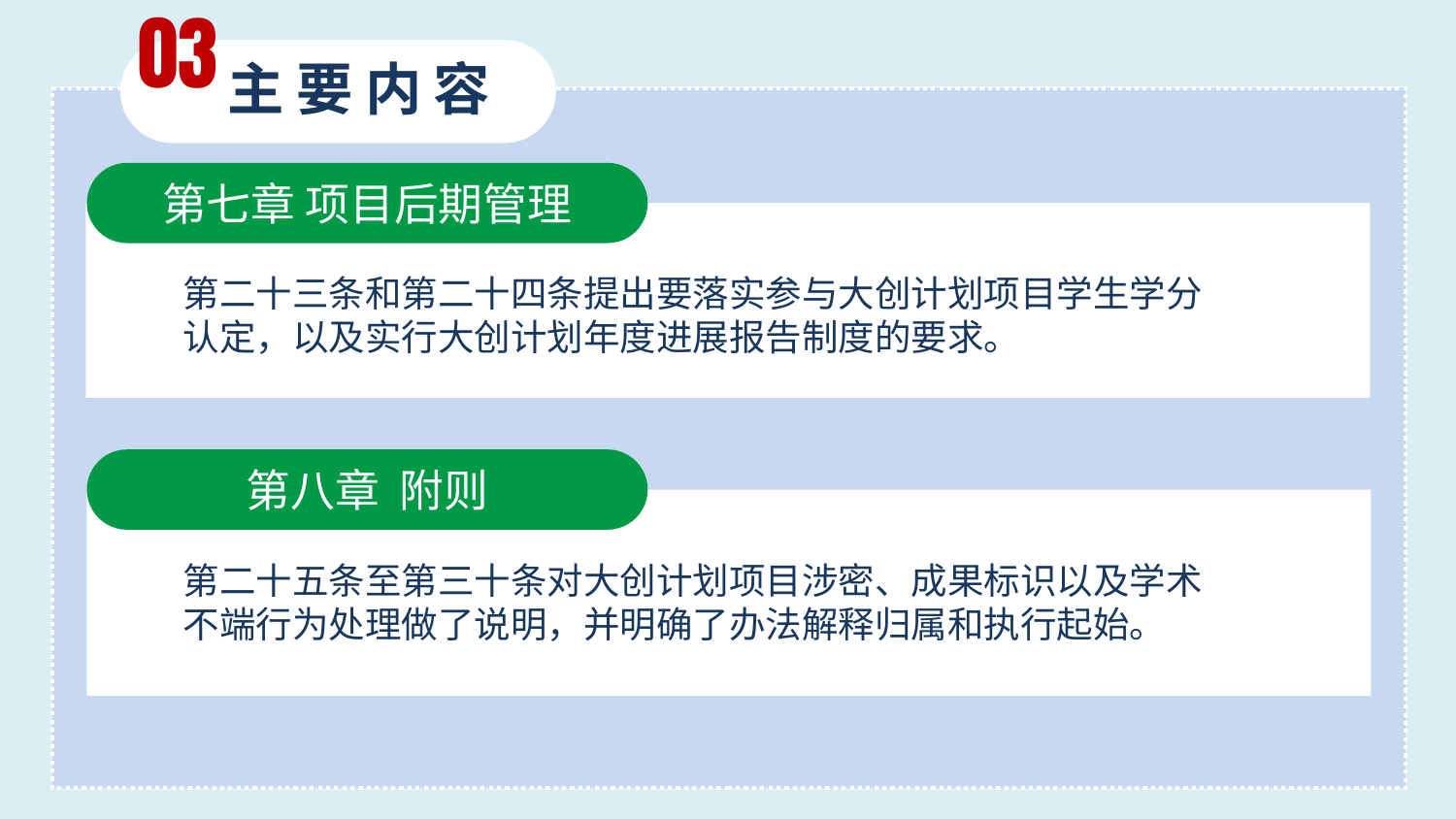

03

主要内容

第七章 项目后期管理

第二十三条和第二十四条提出要落实参与大创计划项目学生学分认定，以及实行大创计划年度进展报告制度的要求。
第八章  附则

第二十五条至第三十条对大创计划项目涉密、成果标识以及学术不端行为处理做了说明，并明确了办法解释归属和执行起始。